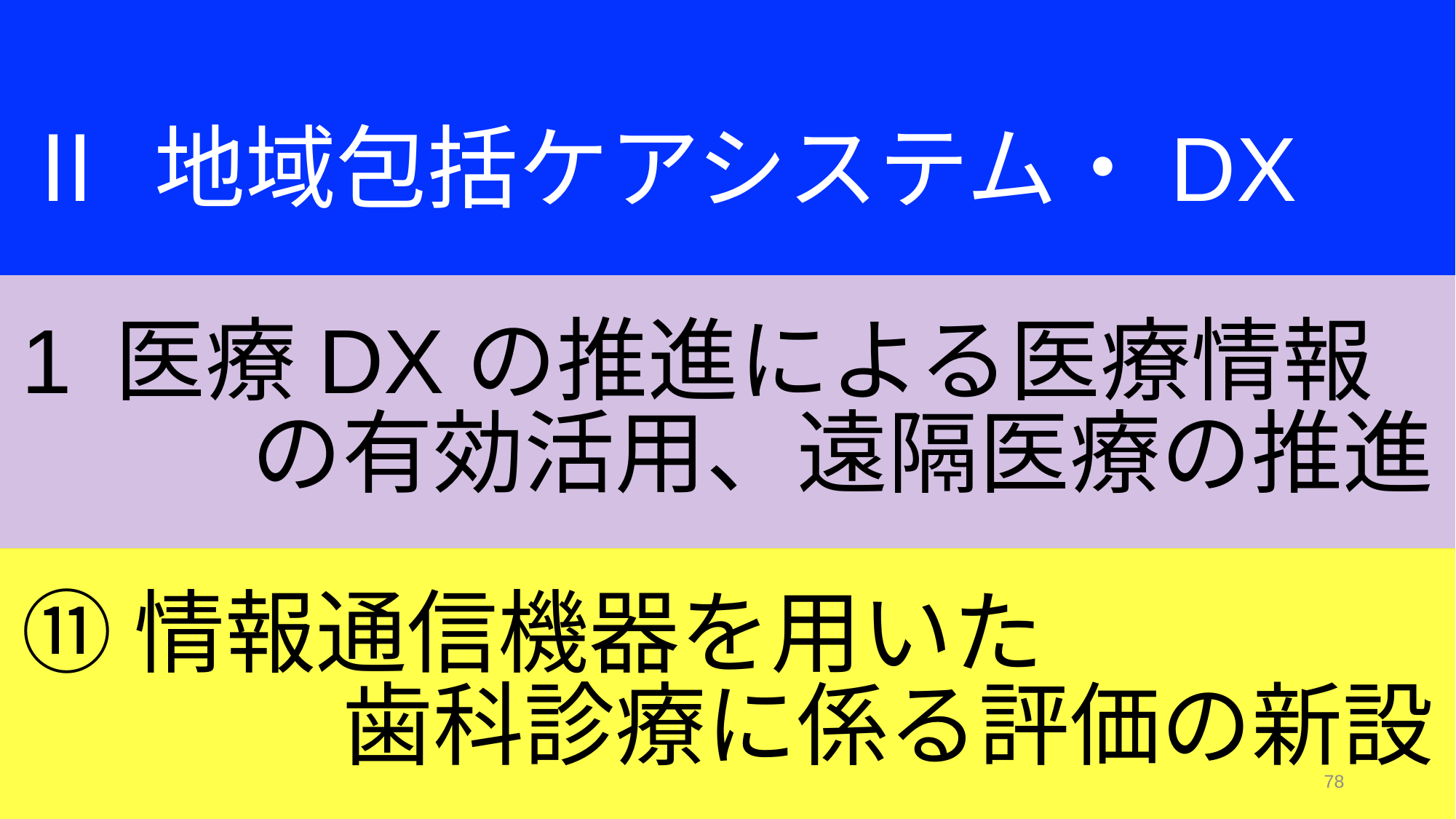

Ⅱ 地域包括ケアシステム・DX
1 医療DXの推進による医療情報
の有効活用、遠隔医療の推進
⑪情報通信機器を用いた
歯科診療に係る評価の新設
78